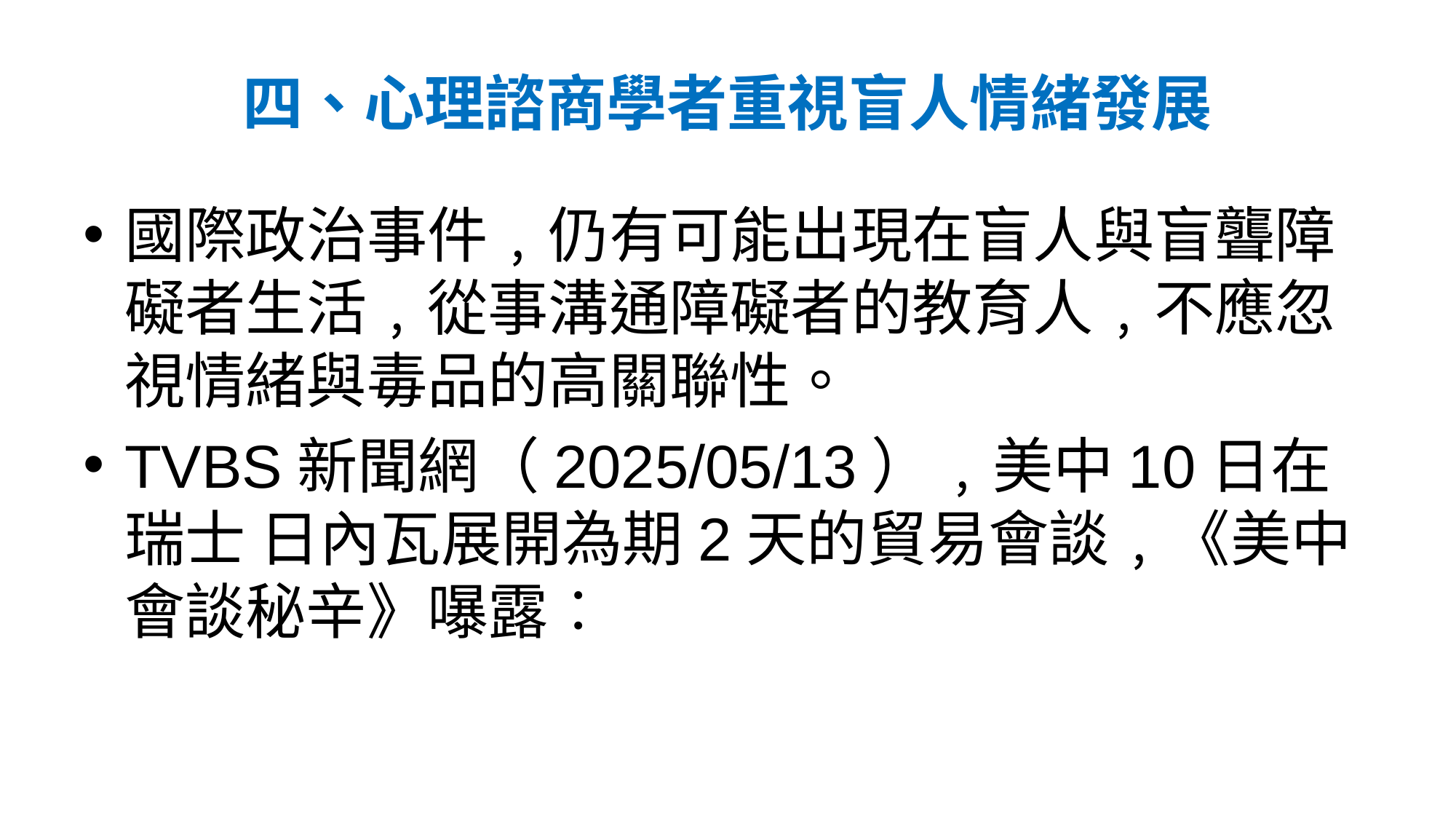

# 四、心理諮商學者重視盲人情緒發展
國際政治事件﹐仍有可能出現在盲人與盲聾障礙者生活﹐從事溝通障礙者的教育人﹐不應忽視情緒與毒品的高關聯性。
TVBS新聞網（2025/05/13）﹐美中10日在瑞士 日內瓦展開為期2天的貿易會談﹐《美中會談秘辛》嚗露︰